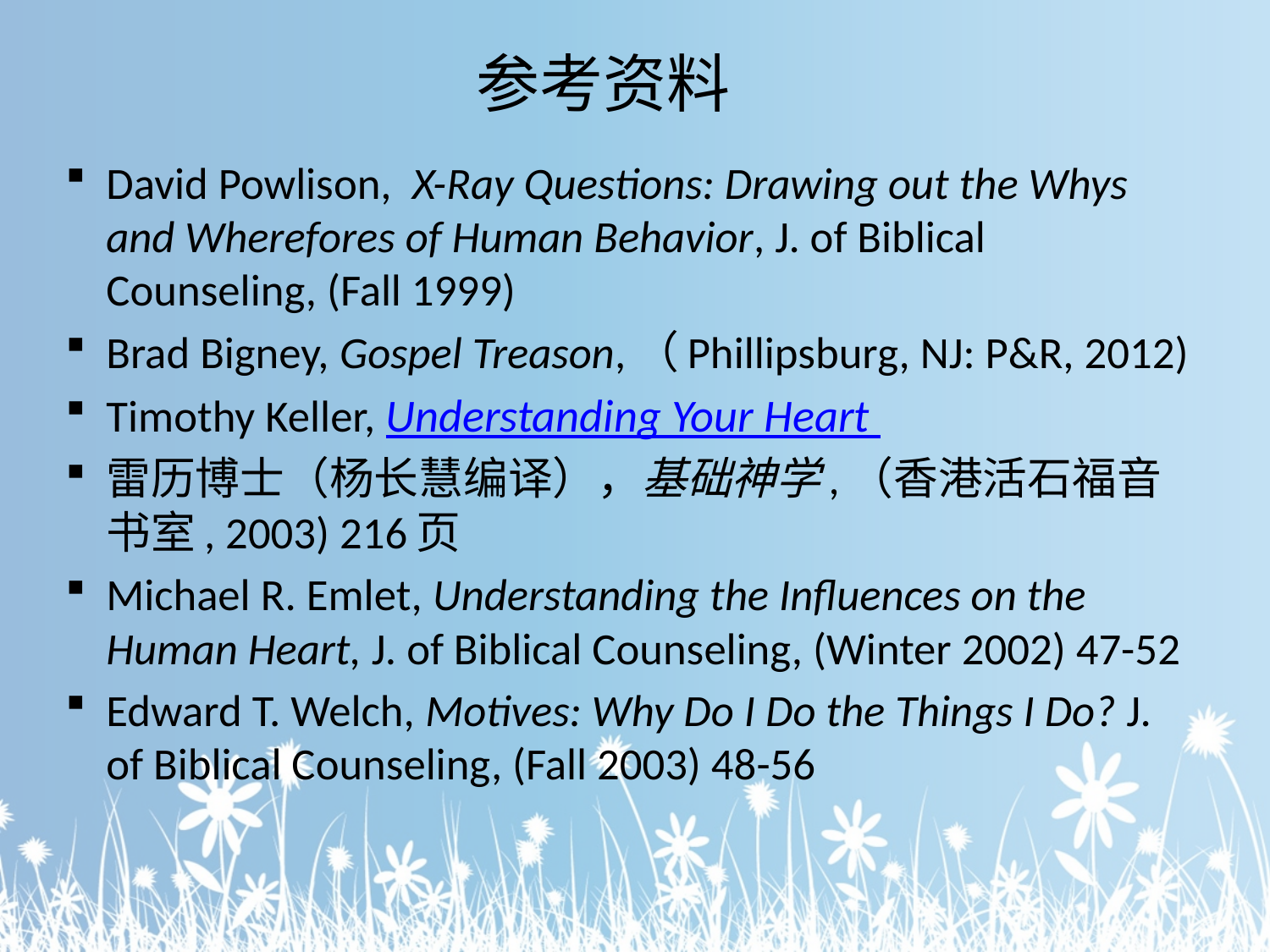

# 参考资料
David Powlison,  X-Ray Questions: Drawing out the Whys and Wherefores of Human Behavior, J. of Biblical Counseling, (Fall 1999)
Brad Bigney, Gospel Treason,（Phillipsburg, NJ: P&R, 2012)
Timothy Keller, Understanding Your Heart
雷历博士（杨长慧编译），基础神学,（香港活石福音书室, 2003) 216页
Michael R. Emlet, Understanding the Influences on the Human Heart, J. of Biblical Counseling, (Winter 2002) 47-52
Edward T. Welch, Motives: Why Do I Do the Things I Do? J. of Biblical Counseling, (Fall 2003) 48-56